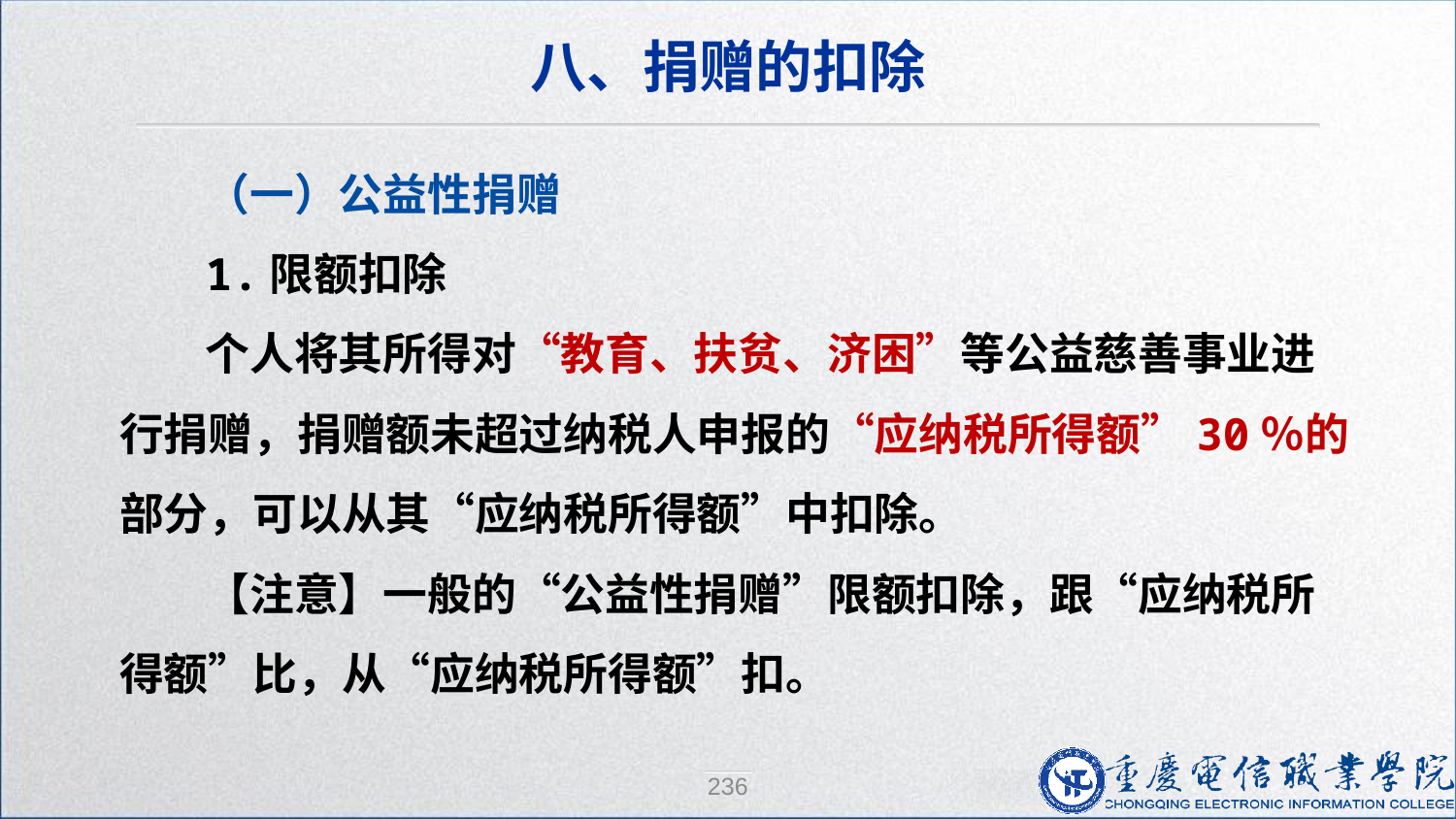

八、捐赠的扣除
（一）公益性捐赠
1.限额扣除
个人将其所得对“教育、扶贫、济困”等公益慈善事业进行捐赠，捐赠额未超过纳税人申报的“应纳税所得额”30％的部分，可以从其“应纳税所得额”中扣除。
【注意】一般的“公益性捐赠”限额扣除，跟“应纳税所得额”比，从“应纳税所得额”扣。

236